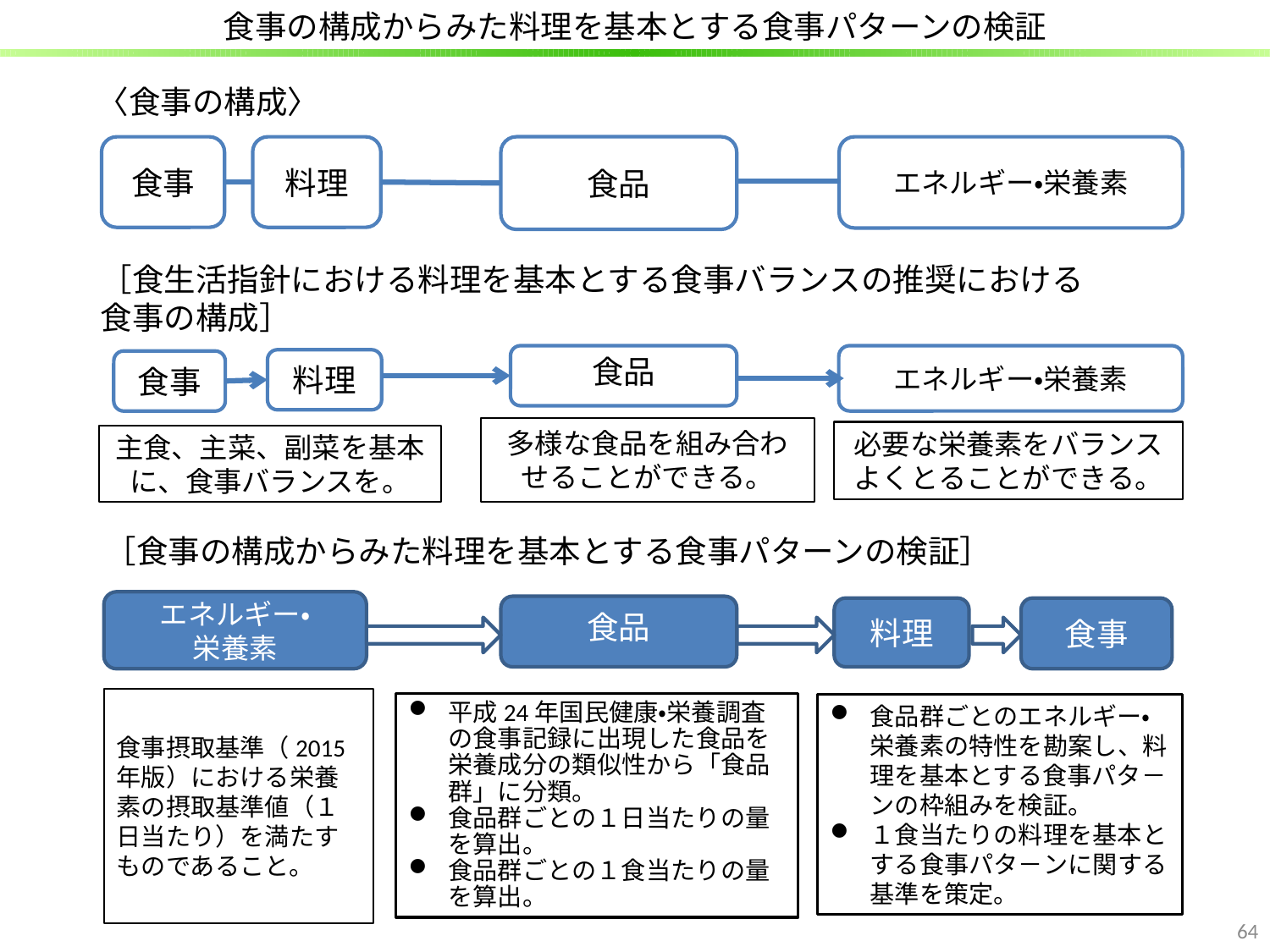

食事の構成からみた料理を基本とする食事パターンの検証

〈食事の構成〉
食事
料理
食品
エネルギー・栄養素
［食生活指針における料理を基本とする食事バランスの推奨における食事の構成］
食品
エネルギー・栄養素
料理
食事
多様な食品を組み合わせることができる。
必要な栄養素をバランスよくとることができる。
主食、主菜、副菜を基本に、食事バランスを。
［食事の構成からみた料理を基本とする食事パターンの検証］
エネルギー・
栄養素
食品
食事
料理

食事摂取基準（2015年版）における栄養素の摂取基準値（１日当たり）を満たすものであること。
平成24年国民健康・栄養調査の食事記録に出現した食品を栄養成分の類似性から「食品群」に分類。
食品群ごとの１日当たりの量を算出。
食品群ごとの１食当たりの量を算出。
食品群ごとのエネルギー・栄養素の特性を勘案し、料理を基本とする食事パタ－ンの枠組みを検証。
１食当たりの料理を基本とする食事パタ－ンに関する基準を策定。
64